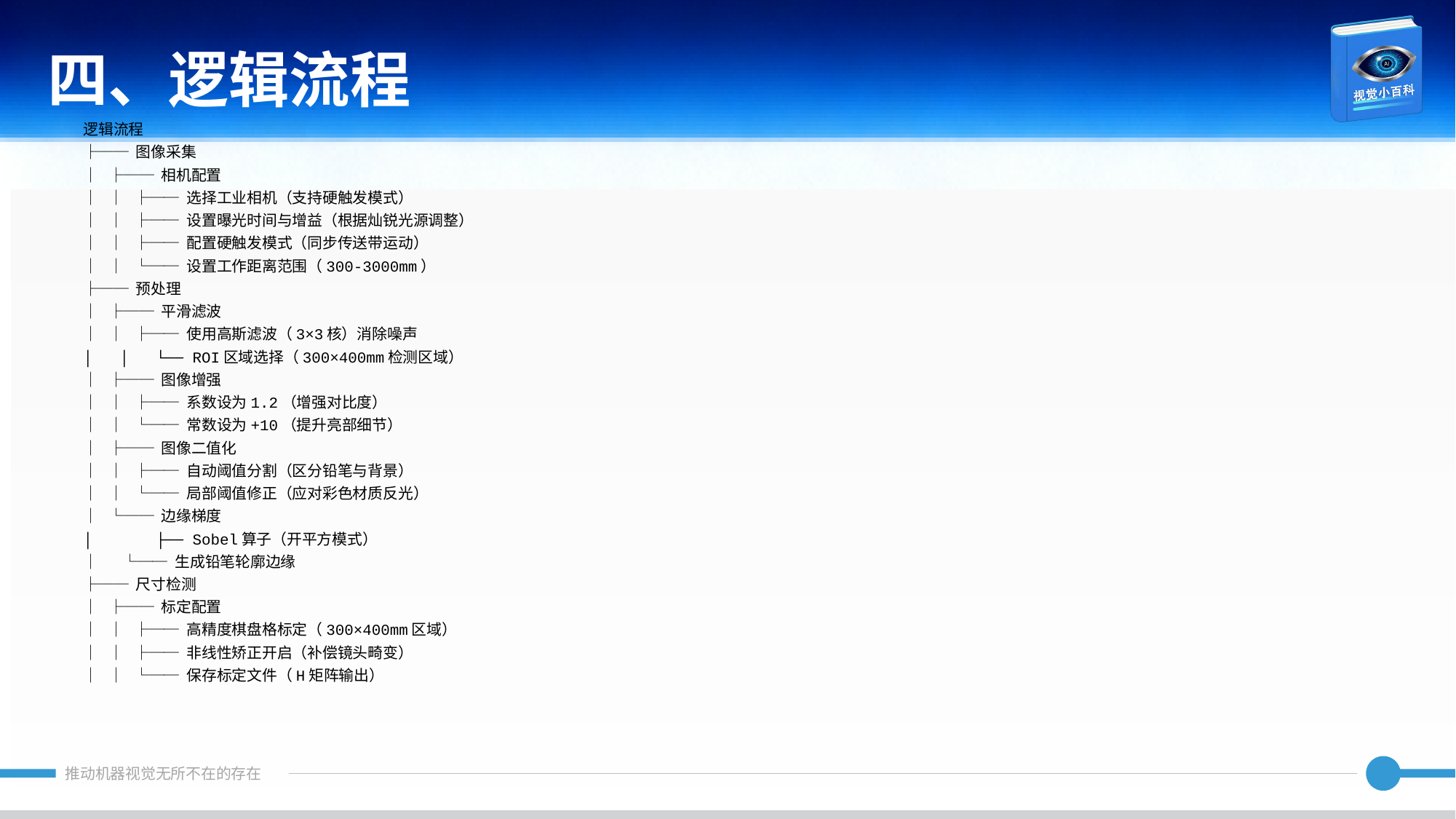

四、逻辑流程

逻辑流程
├── 图像采集
│   ├── 相机配置
│   │   ├── 选择工业相机（支持硬触发模式）
│   │   ├── 设置曝光时间与增益（根据灿锐光源调整）
│   │   ├── 配置硬触发模式（同步传送带运动）
│   │   └── 设置工作距离范围（300-3000mm）
├── 预处理
│   ├── 平滑滤波
│   │   ├── 使用高斯滤波（3×3核）消除噪声
│   │   └── ROI区域选择（300×400mm检测区域）
│   ├── 图像增强
│   │   ├── 系数设为1.2（增强对比度）
│   │   └── 常数设为+10（提升亮部细节）
│   ├── 图像二值化
│   │   ├── 自动阈值分割（区分铅笔与背景）
│   │   └── 局部阈值修正（应对彩色材质反光）
│   └── 边缘梯度
│       ├── Sobel算子（开平方模式）
│       └── 生成铅笔轮廓边缘
├── 尺寸检测
│   ├── 标定配置
│   │   ├── 高精度棋盘格标定（300×400mm区域）
│   │   ├── 非线性矫正开启（补偿镜头畸变）
│   │   └── 保存标定文件（H矩阵输出）
8